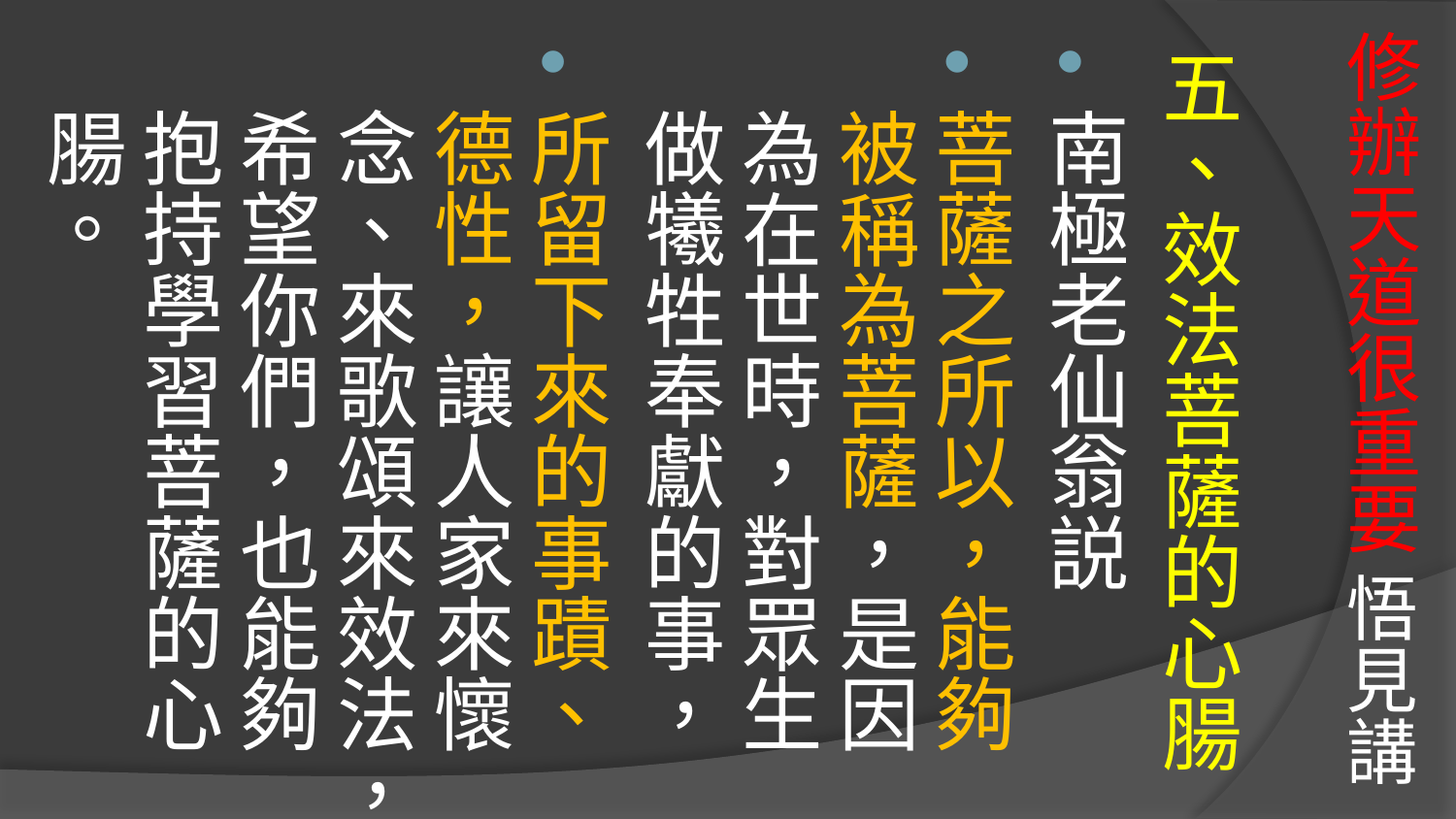

# 修辦天道很重要 悟見講
五、效法菩薩的心腸
南極老仙翁説
菩薩之所以，能夠被稱為菩薩，是因為在世時，對眾生做犧牲奉獻的事，
所留下來的事蹟、德性，讓人家來懷念、來歌頌來效法，希望你們，也能夠抱持學習菩薩的心腸。